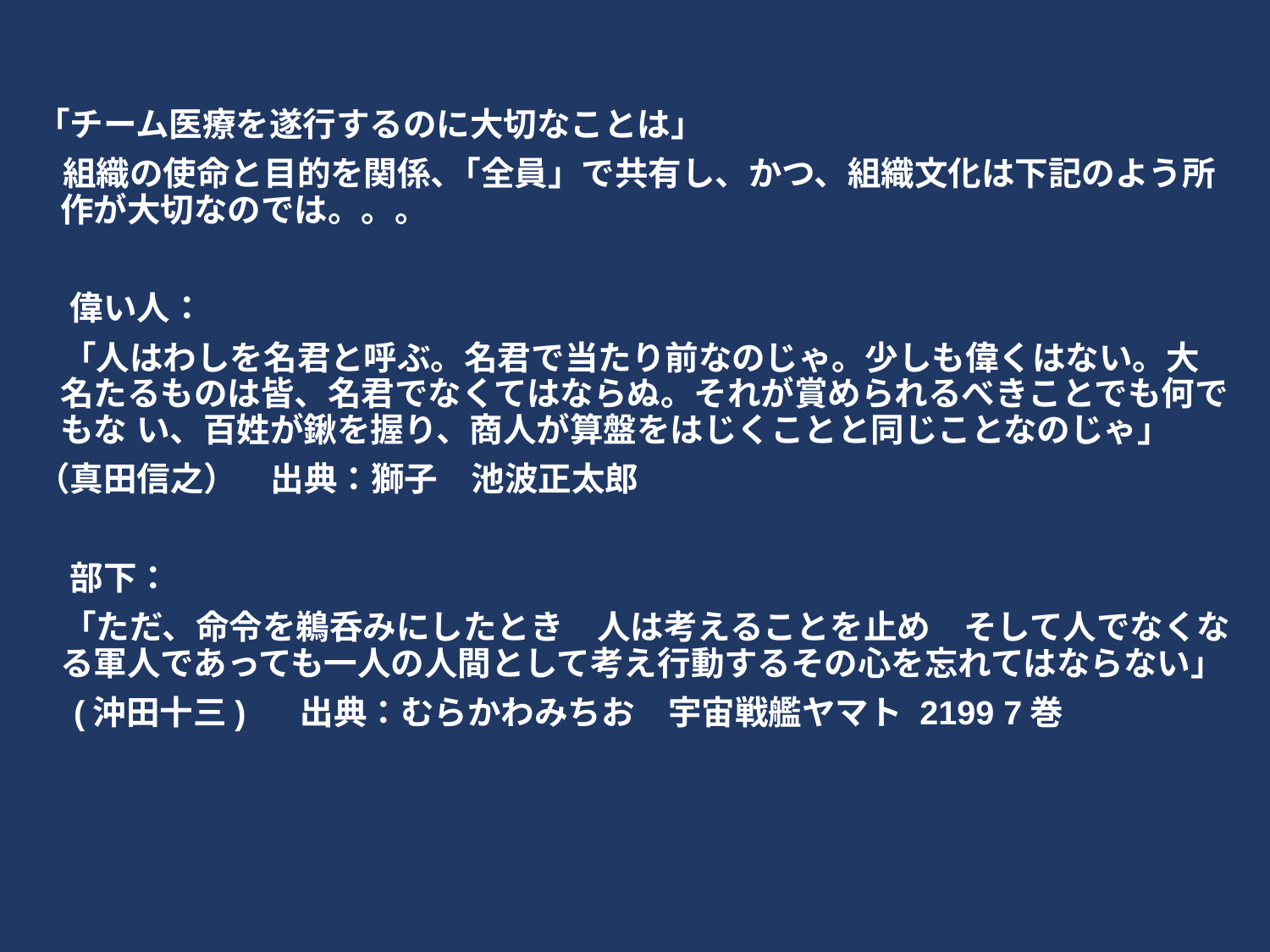

「チーム医療を遂行するのに大切なことは｣
  組織の使命と目的を関係、｢全員」で共有し、かつ、組織文化は下記のよう所作が大切なのでは。。。

　偉い人：
  「人はわしを名君と呼ぶ。名君で当たり前なのじゃ。少しも偉くはない。大名たるものは皆、名君でなくてはならぬ。それが賞められるべきことでも何でもな い、百姓が鍬を握り、商人が算盤をはじくことと同じことなのじゃ」
（真田信之）　出典：獅子　池波正太郎

　部下：
  「ただ、命令を鵜呑みにしたとき　人は考えることを止め　そして人でなくなる軍人であっても一人の人間として考え行動するその心を忘れてはならない」
    (沖田十三)     出典：むらかわみちお　宇宙戦艦ヤマト 2199 7巻